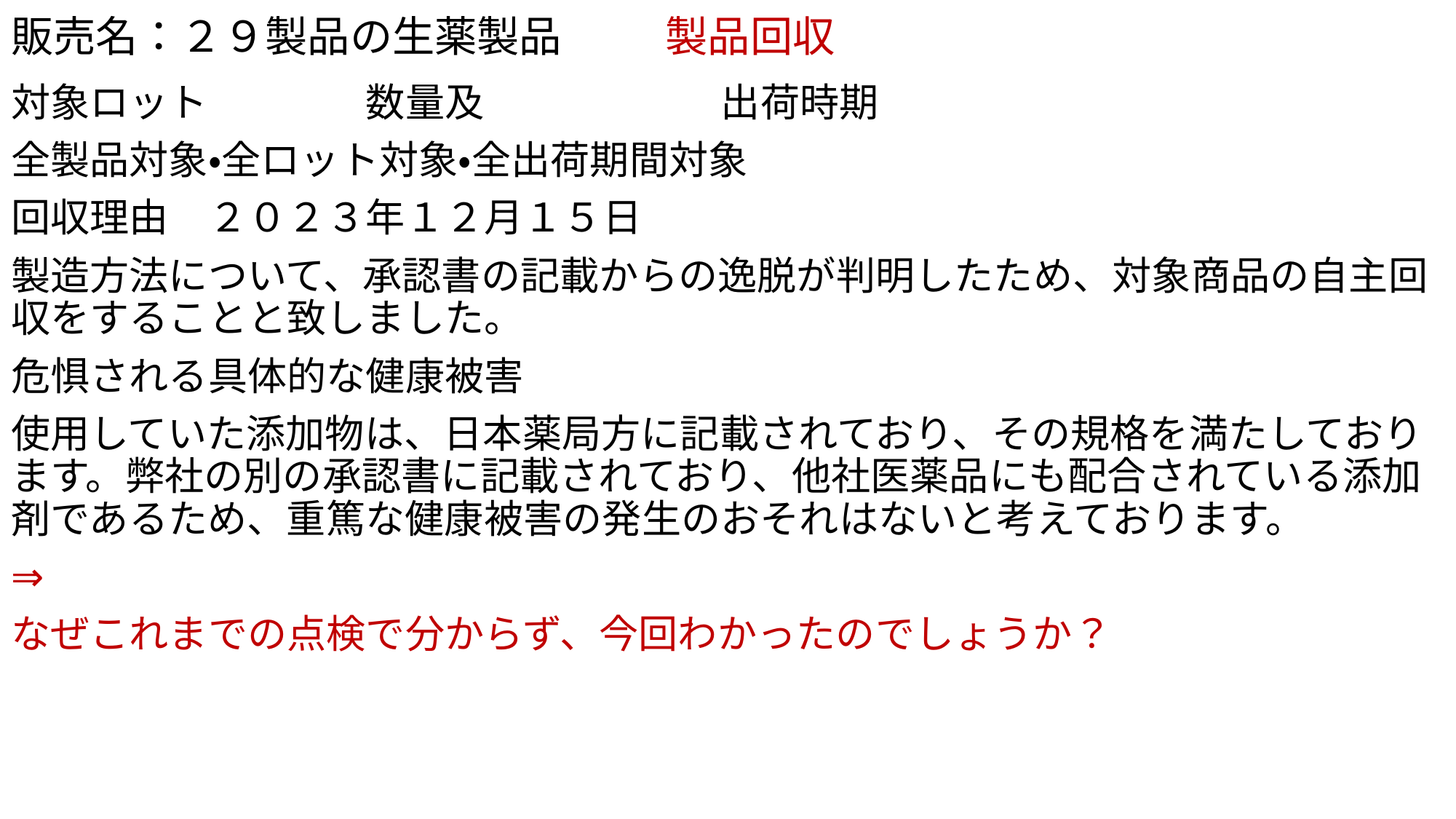

# 販売名：２９製品の生薬製品 　　 製品回収
対象ロット　　　　数量及　　　　　　出荷時期
全製品対象・全ロット対象・全出荷期間対象
回収理由　２０２３年１２月１５日
製造方法について、承認書の記載からの逸脱が判明したため、対象商品の自主回収をすることと致しました。
危惧される具体的な健康被害
使用していた添加物は、日本薬局方に記載されており、その規格を満たしております。弊社の別の承認書に記載されており、他社医薬品にも配合されている添加剤であるため、重篤な健康被害の発生のおそれはないと考えております。
⇒
なぜこれまでの点検で分からず、今回わかったのでしょうか？